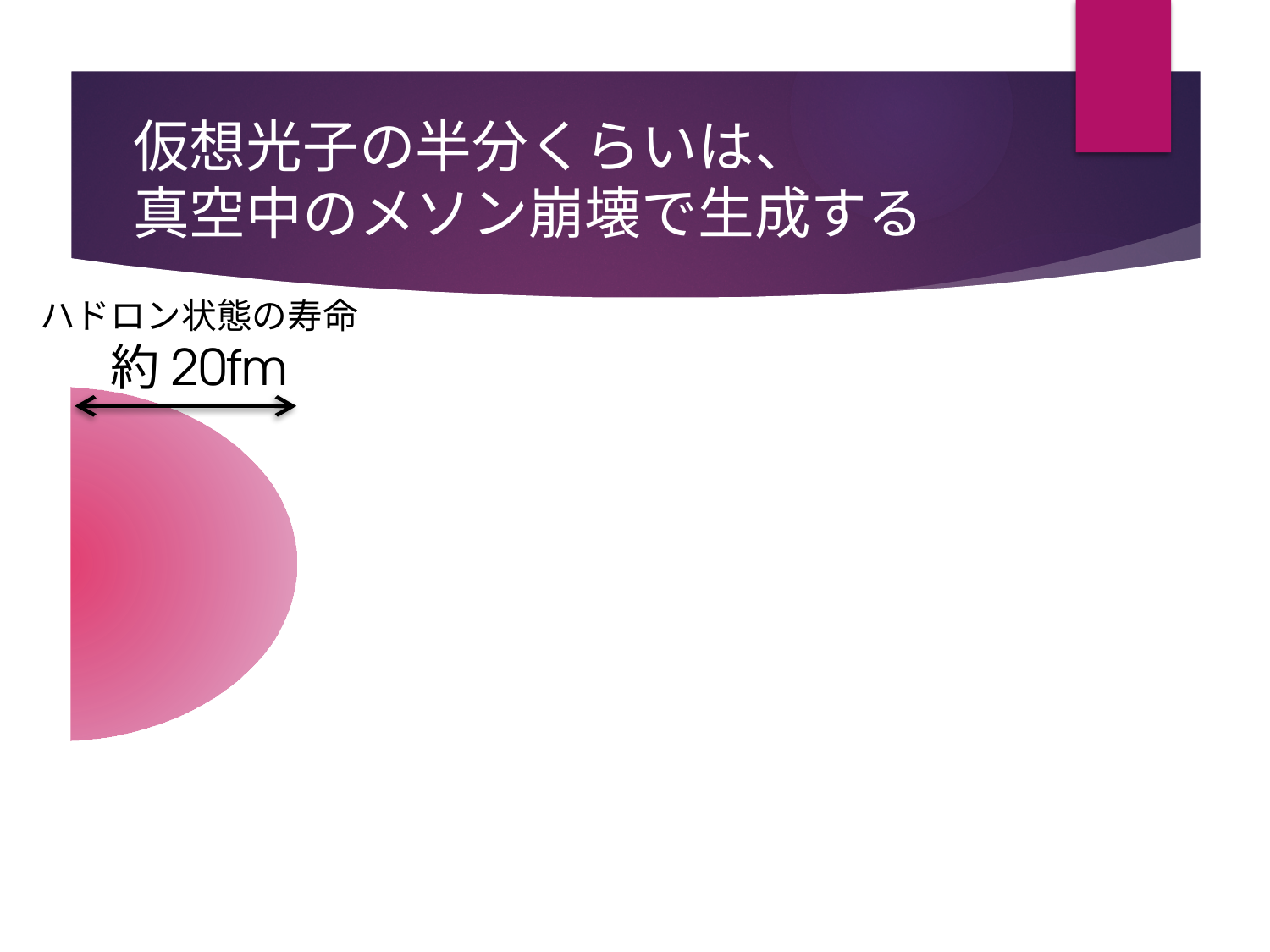

# 仮想光子の半分くらいは、 真空中のメソン崩壊で生成する
ハドロン状態の寿命
約20fm